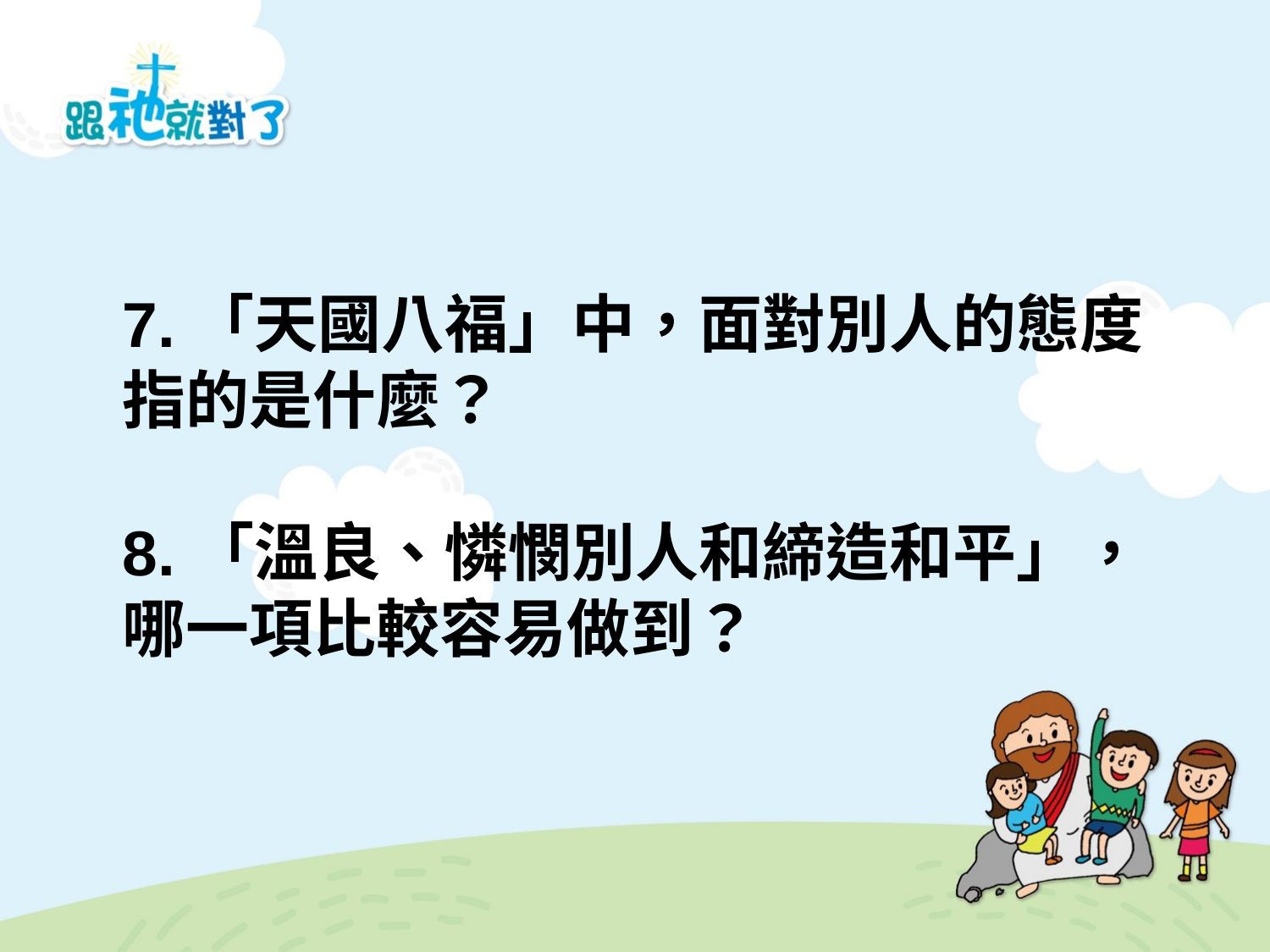

7.「天國八福」中，面對別人的態度指的是什麼？

8.「溫良、憐憫別人和締造和平」，哪一項比較容易做到？